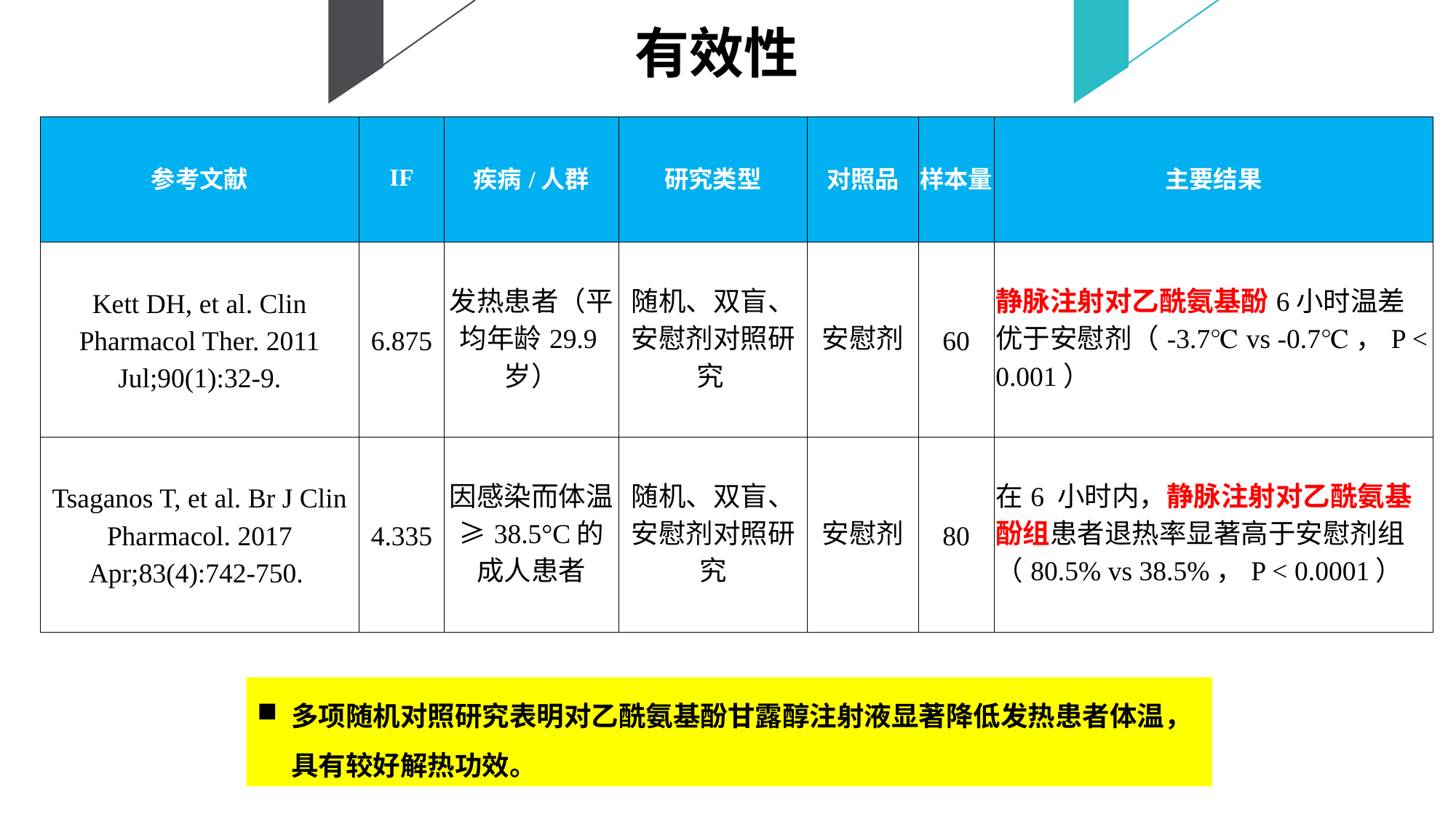

有效性
| 参考文献 | IF | 疾病/人群 | 研究类型 | 对照品 | 样本量 | 主要结果 |
| --- | --- | --- | --- | --- | --- | --- |
| Kett DH, et al. Clin Pharmacol Ther. 2011 Jul;90(1):32-9. | 6.875 | 发热患者（平均年龄29.9岁） | 随机、双盲、安慰剂对照研究 | 安慰剂 | 60 | 静脉注射对乙酰氨基酚6小时温差优于安慰剂（-3.7℃ vs -0.7℃，P < 0.001） |
| Tsaganos T, et al. Br J Clin Pharmacol. 2017 Apr;83(4):742-750. | 4.335 | 因感染而体温≥38.5°C的成人患者 | 随机、双盲、安慰剂对照研究 | 安慰剂 | 80 | 在6 小时内，静脉注射对乙酰氨基酚组患者退热率显著高于安慰剂组（80.5% vs 38.5%，P < 0.0001） |
多项随机对照研究表明对乙酰氨基酚甘露醇注射液显著降低发热患者体温，具有较好解热功效。